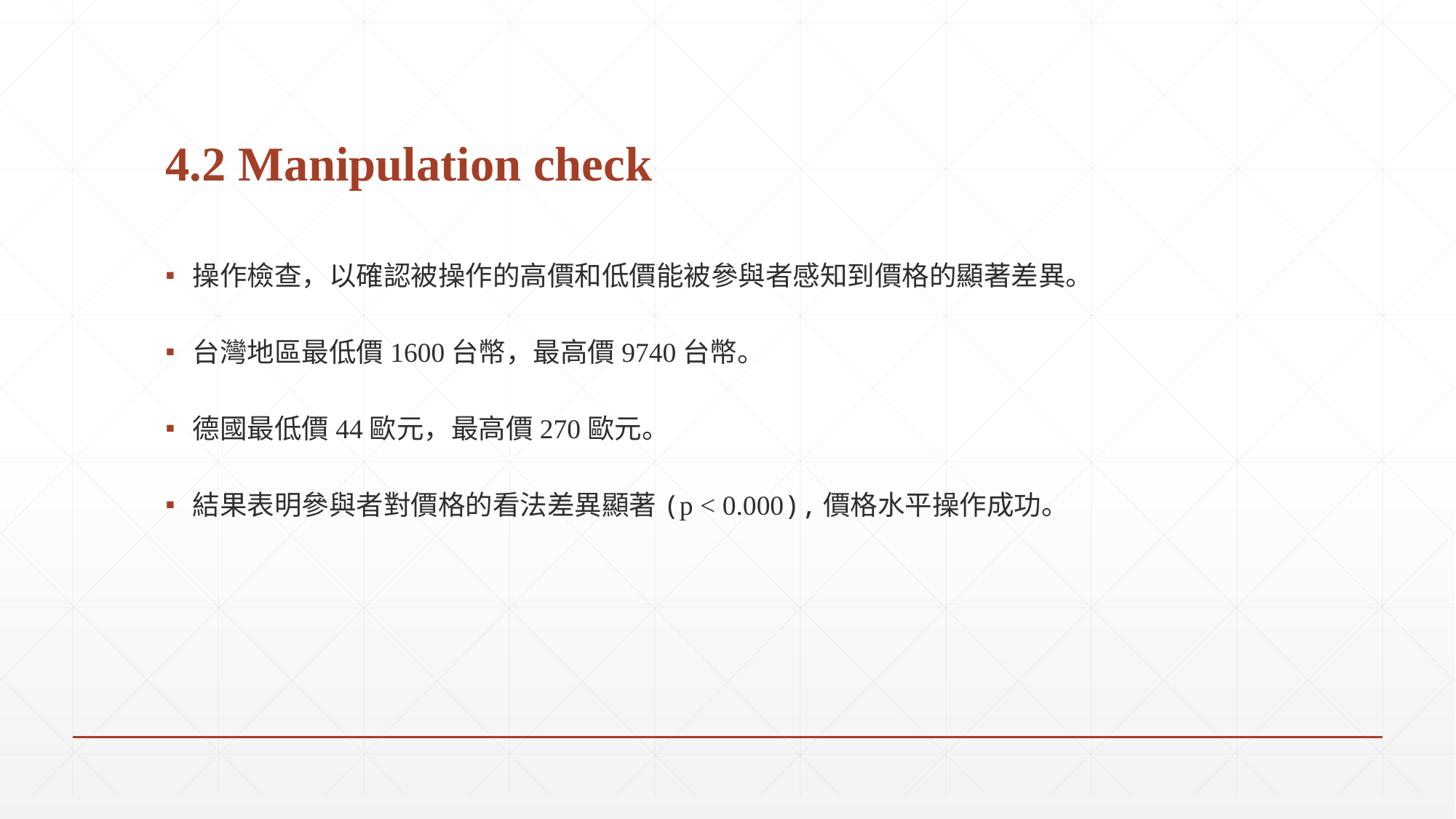

# 4.2 Manipulation check
操作檢查，以確認被操作的高價和低價能被參與者感知到價格的顯著差異。
台灣地區最低價1600台幣，最高價9740台幣。
德國最低價44歐元，最高價270歐元。
結果表明參與者對價格的看法差異顯著(p < 0.000),價格水平操作成功。